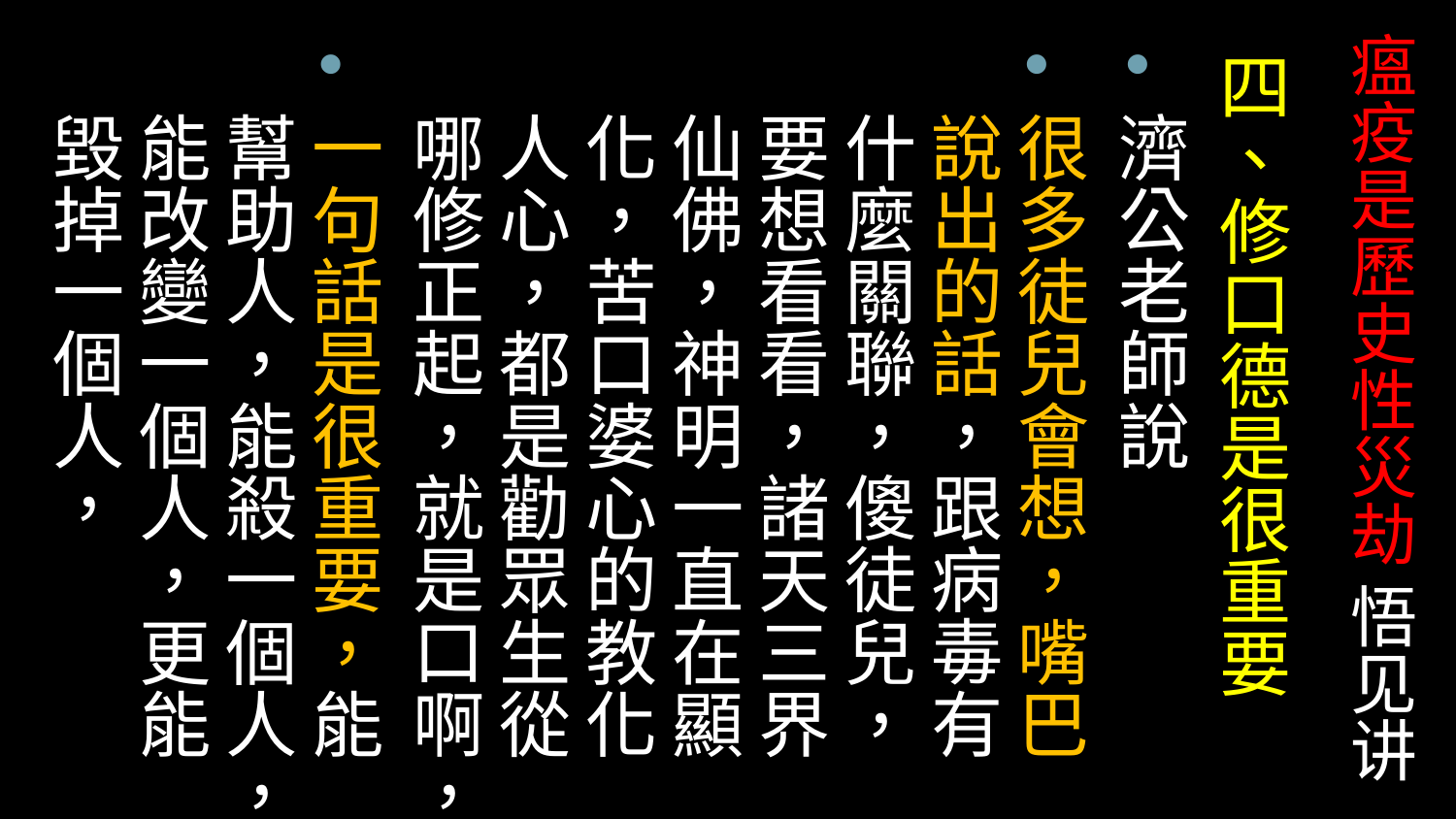

# 瘟疫是歷史性災劫 悟见讲
四、修口德是很重要
濟公老師說
很多徒兒會想，嘴巴說出的話，跟病毒有什麼關聯，傻徒兒，要想看看，諸天三界仙佛，神明一直在顯化，苦口婆心的教化人心，都是勸眾生從哪修正起，就是口啊，
一句話是很重要，能幫助人，能殺一個人，能改變一個人，更能毀掉一個人，